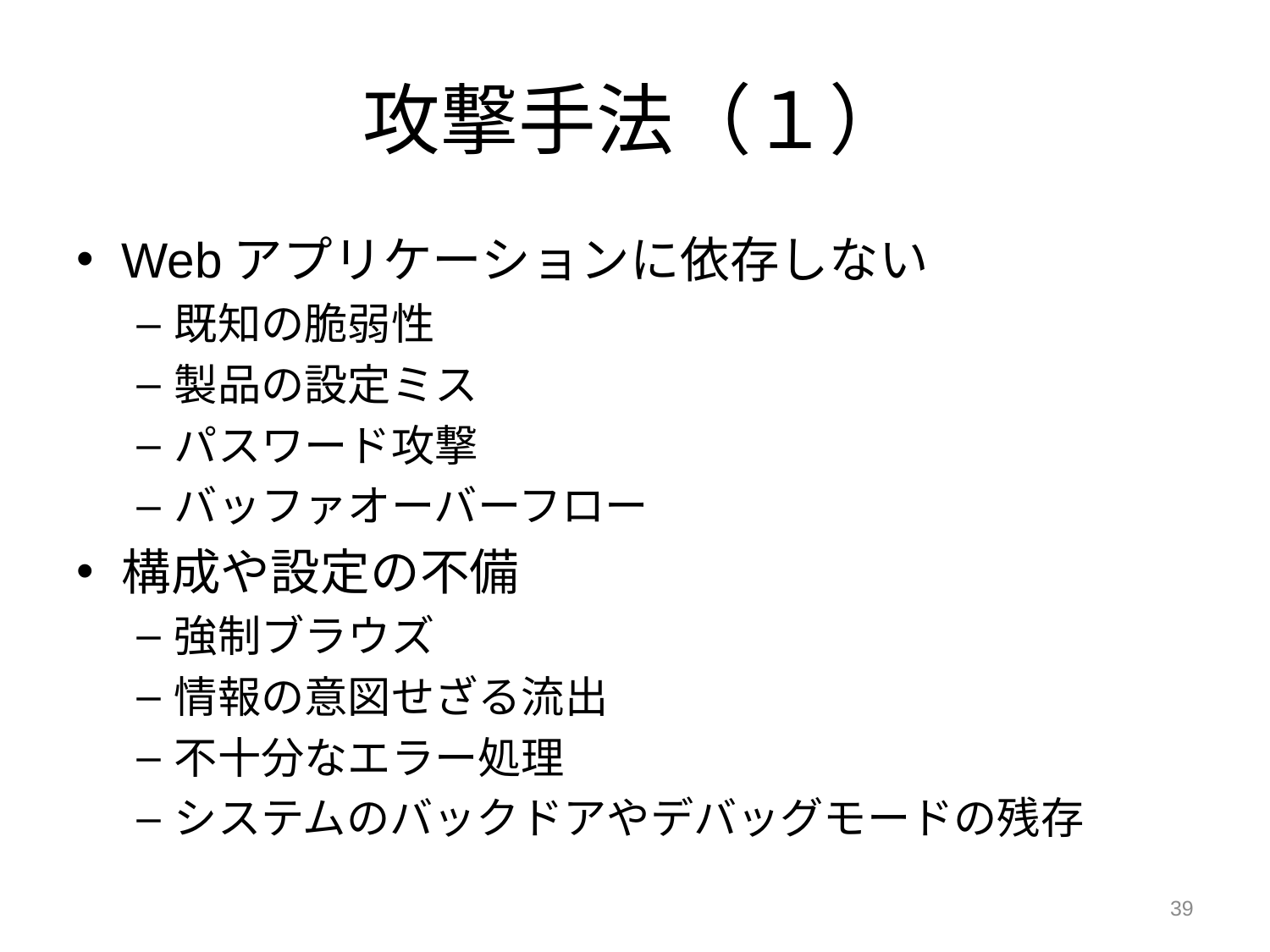

# 攻撃手法（１）
Webアプリケーションに依存しない
既知の脆弱性
製品の設定ミス
パスワード攻撃
バッファオーバーフロー
構成や設定の不備
強制ブラウズ
情報の意図せざる流出
不十分なエラー処理
システムのバックドアやデバッグモードの残存
39